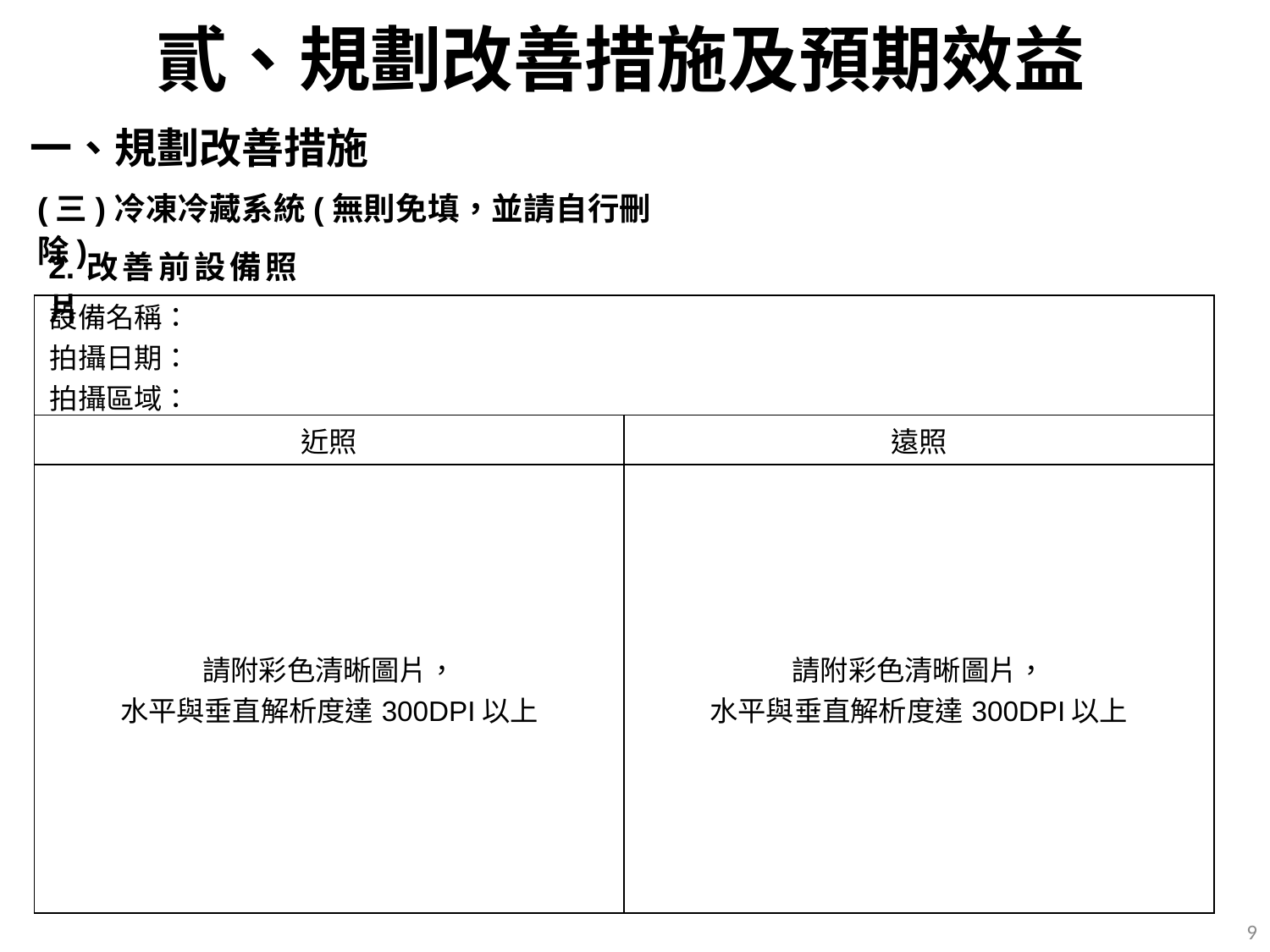

# 貳、規劃改善措施及預期效益
一、規劃改善措施
(三)冷凍冷藏系統(無則免填，並請自行刪除)
2.改善前設備照片
| 設備名稱： 拍攝日期： 拍攝區域： |  |
| --- | --- |
| 近照 | 遠照 |
| 請附彩色清晰圖片， 水平與垂直解析度達300DPI以上 | 請附彩色清晰圖片， 水平與垂直解析度達300DPI以上 |
9